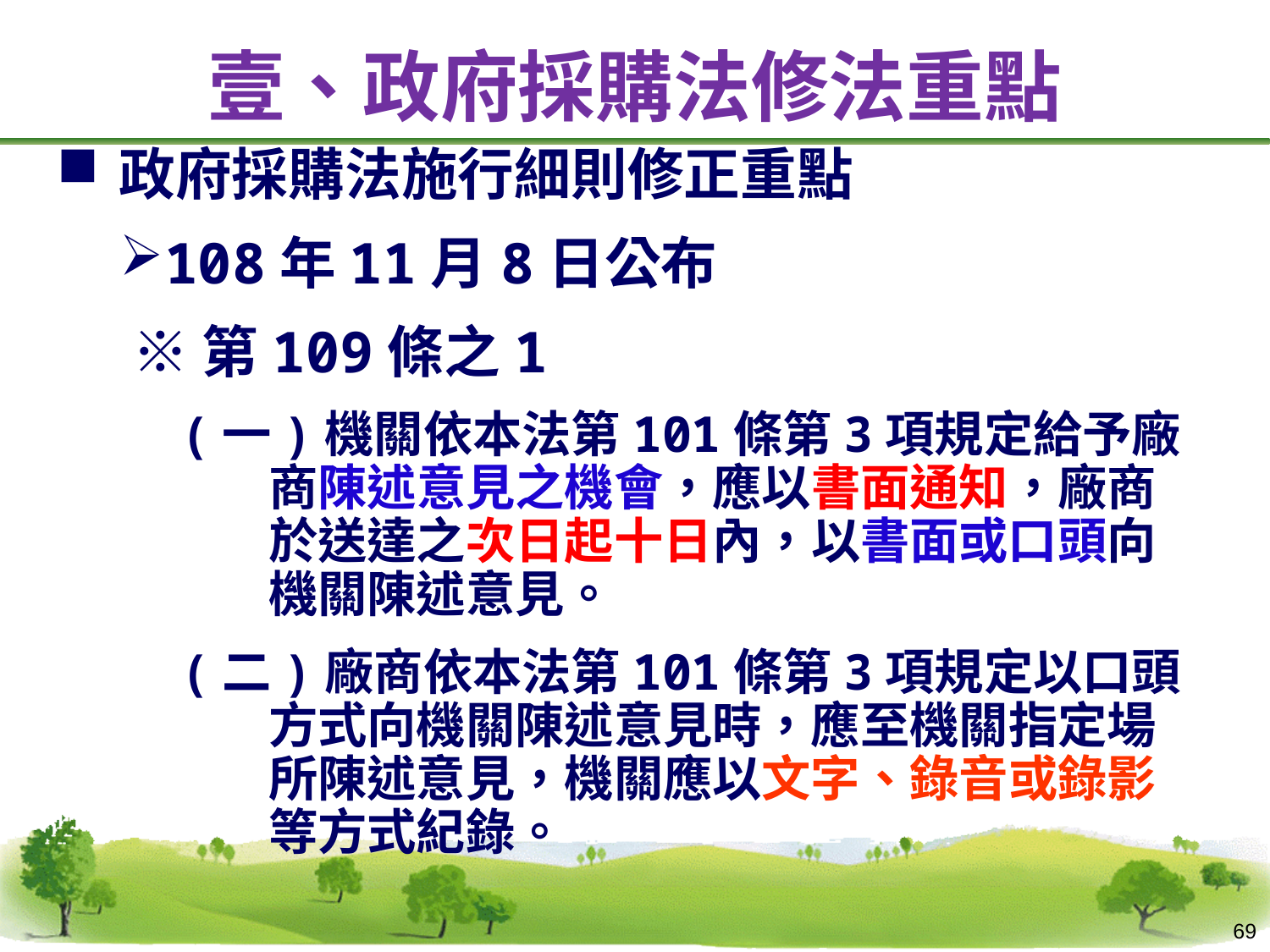

# 壹、政府採購法修法重點
政府採購法施行細則修正重點
108年11月8日公布
 ※第109條之1
　(一)機關依本法第101條第3項規定給予廠商陳述意見之機會，應以書面通知，廠商於送達之次日起十日內，以書面或口頭向機關陳述意見。
　(二)廠商依本法第101條第3項規定以口頭方式向機關陳述意見時，應至機關指定場所陳述意見，機關應以文字、錄音或錄影等方式紀錄。
69